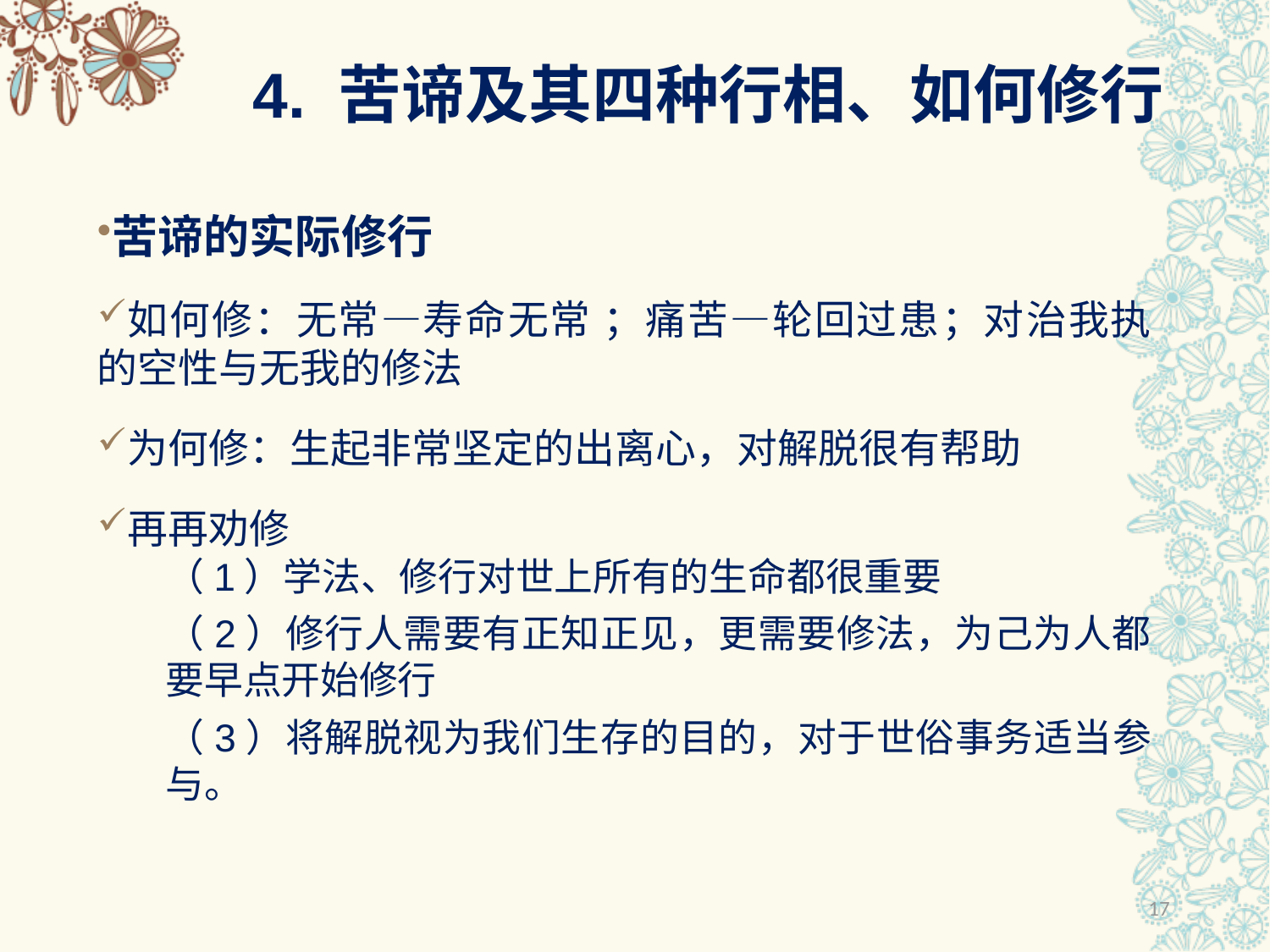

# 4. 苦谛及其四种行相、如何修行
苦谛的实际修行
如何修：无常—寿命无常 ；痛苦—轮回过患；对治我执的空性与无我的修法
为何修：生起非常坚定的出离心，对解脱很有帮助
再再劝修
（1）学法、修行对世上所有的生命都很重要
（2）修行人需要有正知正见，更需要修法，为己为人都要早点开始修行
（3）将解脱视为我们生存的目的，对于世俗事务适当参与。

17